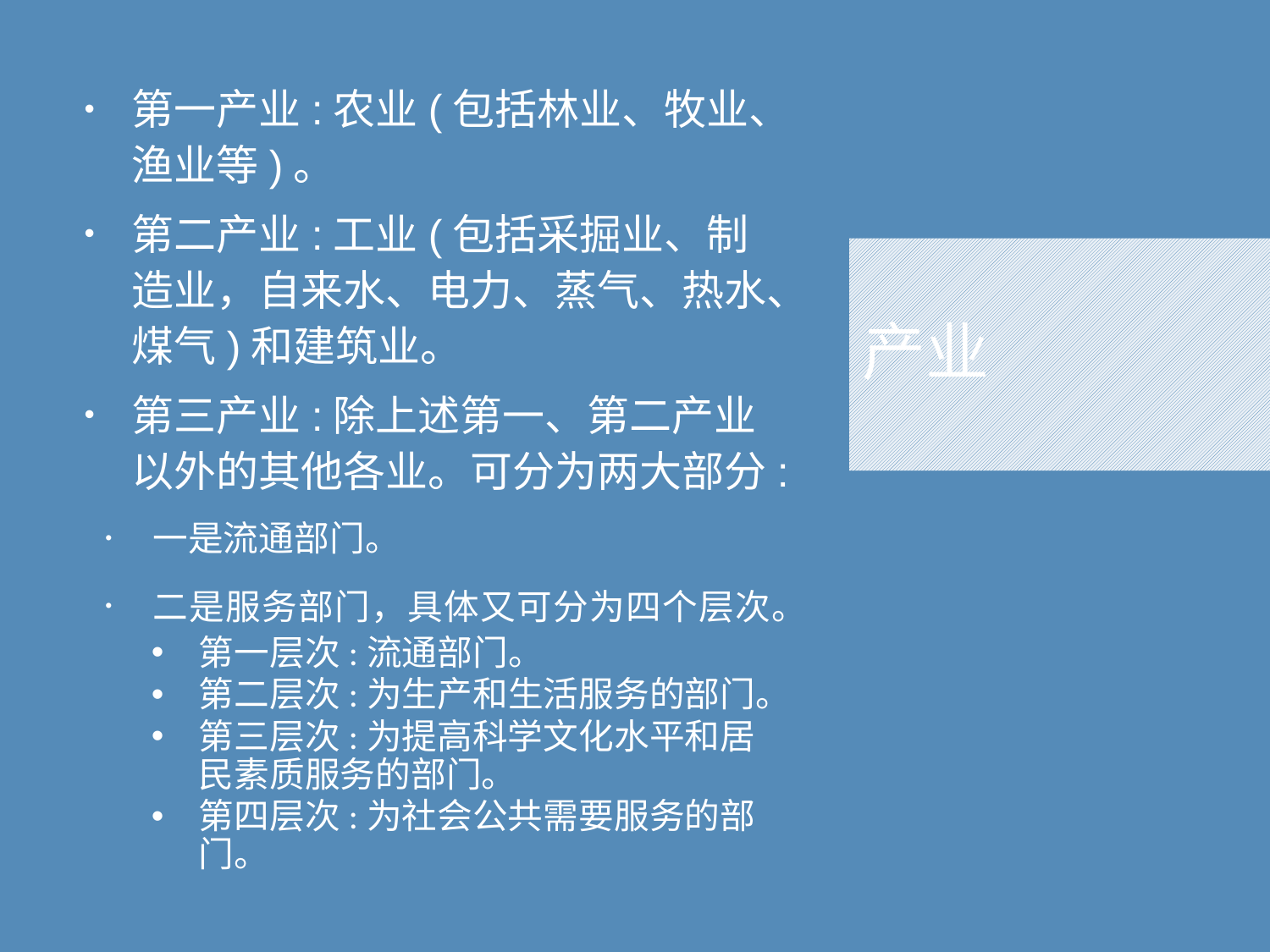

第一产业:农业(包括林业、牧业、渔业等)。
第二产业:工业(包括采掘业、制造业，自来水、电力、蒸气、热水、煤气)和建筑业。
第三产业:除上述第一、第二产业以外的其他各业。可分为两大部分:
一是流通部门。
二是服务部门，具体又可分为四个层次。
第一层次:流通部门。
第二层次:为生产和生活服务的部门。
第三层次:为提高科学文化水平和居民素质服务的部门。
第四层次:为社会公共需要服务的部门。
# 产业